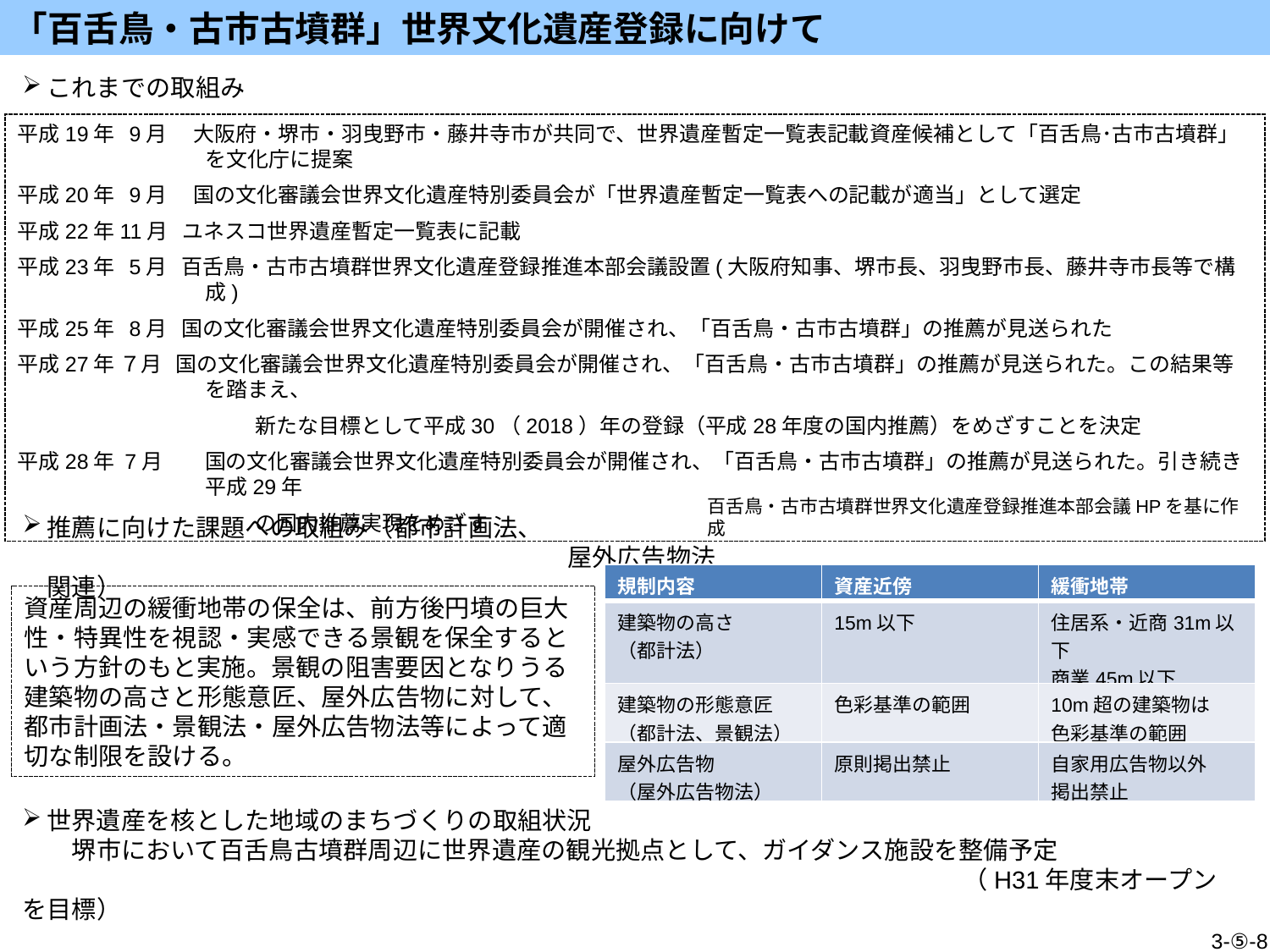

「百舌鳥・古市古墳群」世界文化遺産登録に向けて
これまでの取組み
平成19年  9月　 大阪府・堺市・羽曳野市・藤井寺市が共同で、世界遺産暫定一覧表記載資産候補として「百舌鳥･古市古墳群」を文化庁に提案
平成20年  9月　 国の文化審議会世界文化遺産特別委員会が「世界遺産暫定一覧表への記載が適当」として選定
平成22年11月   ユネスコ世界遺産暫定一覧表に記載
平成23年  5月   百舌鳥・古市古墳群世界文化遺産登録推進本部会議設置(大阪府知事、堺市長、羽曳野市長、藤井寺市長等で構成)
平成25年  8月   国の文化審議会世界文化遺産特別委員会が開催され、「百舌鳥・古市古墳群」の推薦が見送られた
平成27年 ７月   国の文化審議会世界文化遺産特別委員会が開催され、「百舌鳥・古市古墳群」の推薦が見送られた。この結果等を踏まえ、
　　　　　　　　　　　 新たな目標として平成30（2018）年の登録（平成28年度の国内推薦）をめざすことを決定
平成28年 7月　　国の文化審議会世界文化遺産特別委員会が開催され、「百舌鳥・古市古墳群」の推薦が見送られた。引き続き平成29年
　　　　　　　　　　　 の国内推薦実現をめざす
百舌鳥・古市古墳群世界文化遺産登録推進本部会議HPを基に作成
推薦に向けた課題への取組み（都市計画法、
　　　　　　　　　　　　　　　　　　　　　　屋外広告物法関連）
| 規制内容 | 資産近傍 | 緩衝地帯 |
| --- | --- | --- |
| 建築物の高さ （都計法） | 15m以下 | 住居系・近商31m以下 商業45m以下 |
| 建築物の形態意匠 （都計法、景観法） | 色彩基準の範囲 | 10m超の建築物は 色彩基準の範囲 |
| 屋外広告物 （屋外広告物法） | 原則掲出禁止 | 自家用広告物以外 掲出禁止 |
資産周辺の緩衝地帯の保全は、前方後円墳の巨大性・特異性を視認・実感できる景観を保全するという方針のもと実施。景観の阻害要因となりうる建築物の高さと形態意匠、屋外広告物に対して、都市計画法・景観法・屋外広告物法等によって適切な制限を設ける。
世界遺産を核とした地域のまちづくりの取組状況
　　堺市において百舌鳥古墳群周辺に世界遺産の観光拠点として、ガイダンス施設を整備予定
　　　　　　　　　　　　　　　　　　　　　　　　　　　　　　　　　　　　　　（H31年度末オープンを目標）

3-⑤-8